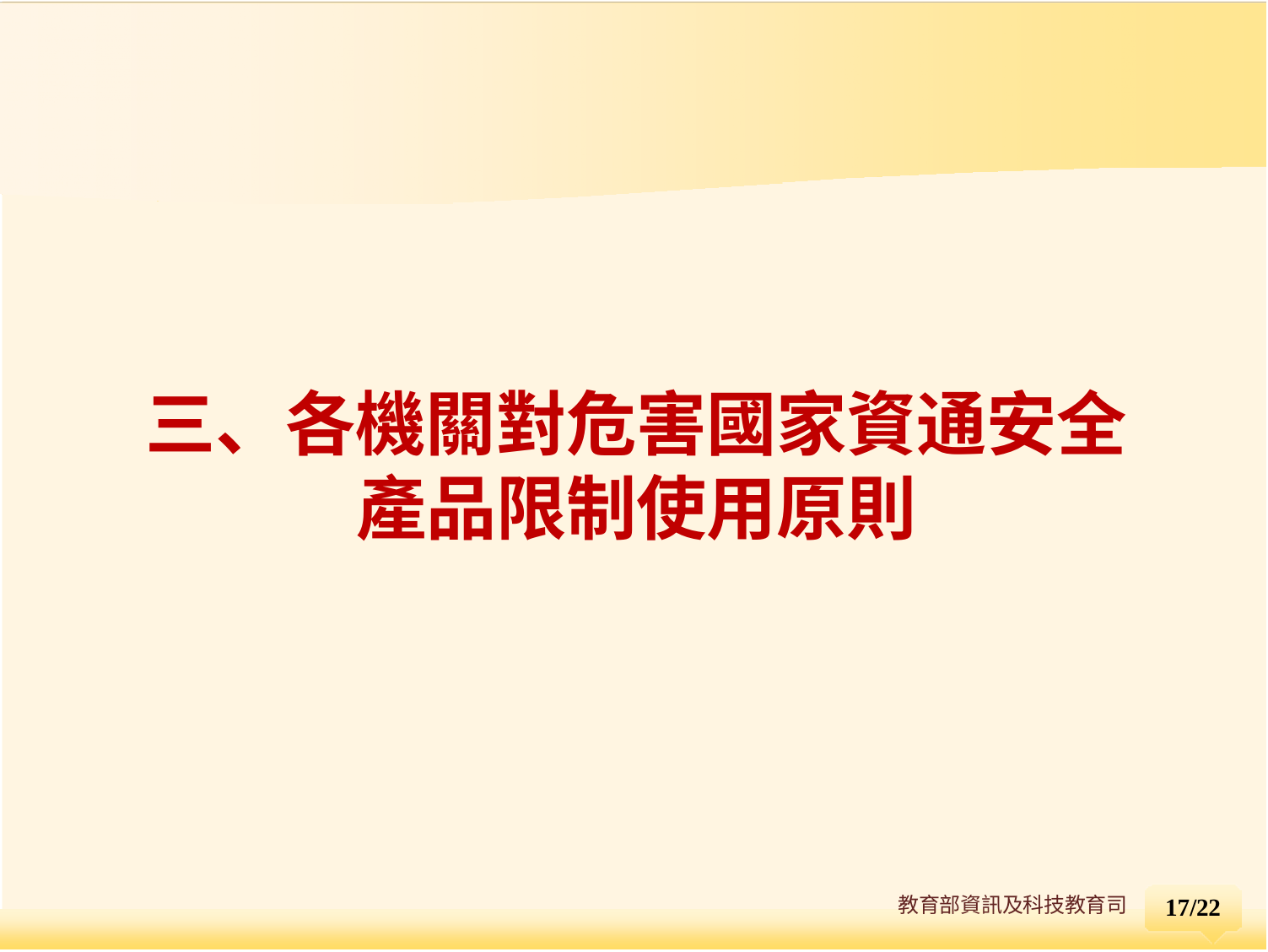

# 三、各機關對危害國家資通安全產品限制使用原則
17/22
教育部資訊及科技教育司